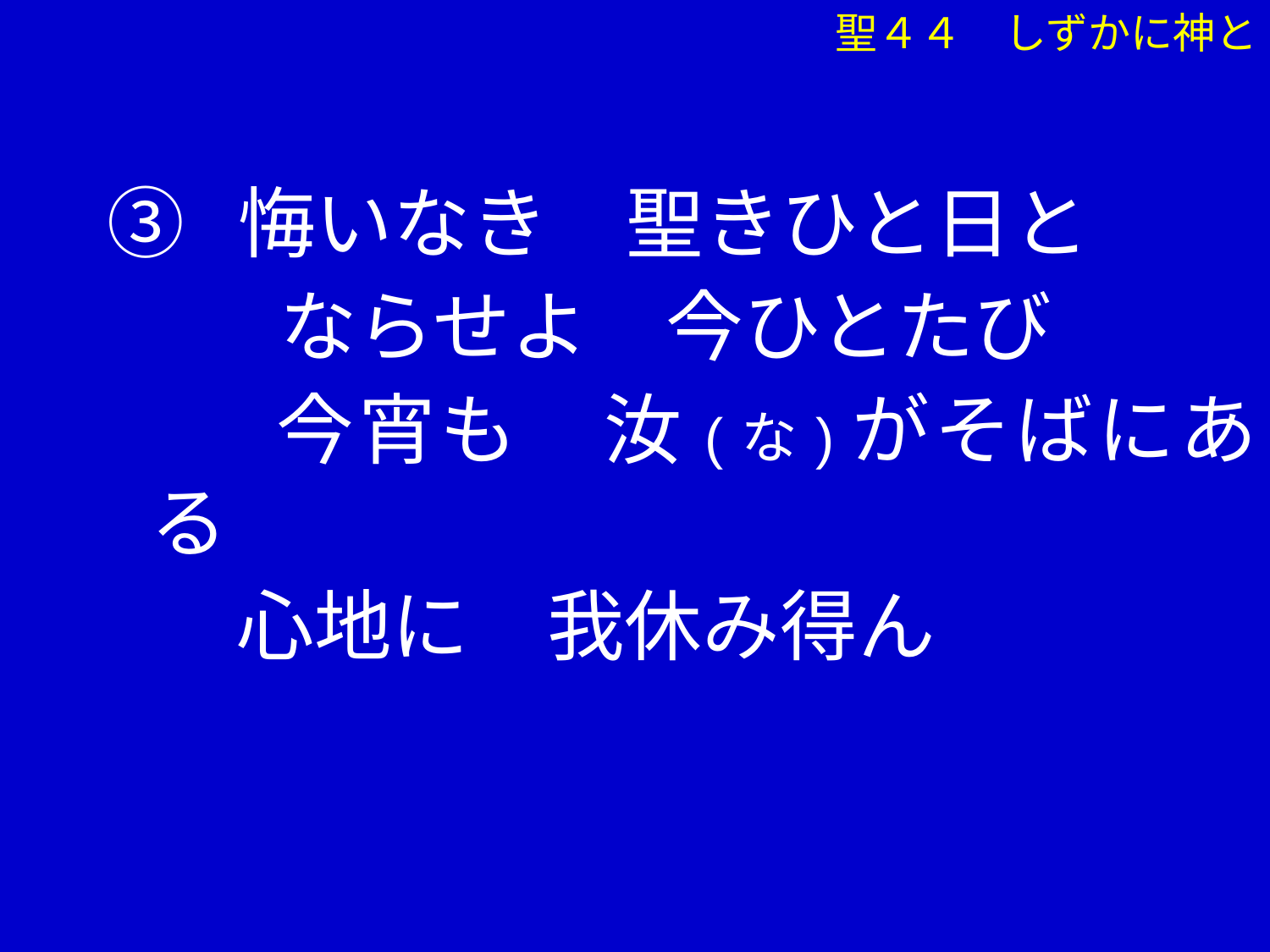

③  悔いなき　聖きひと日と
　　 ならせよ　今ひとたび
   　今宵も　汝(な)がそばにある
　   心地に　我休み得ん
聖４４　しずかに神と